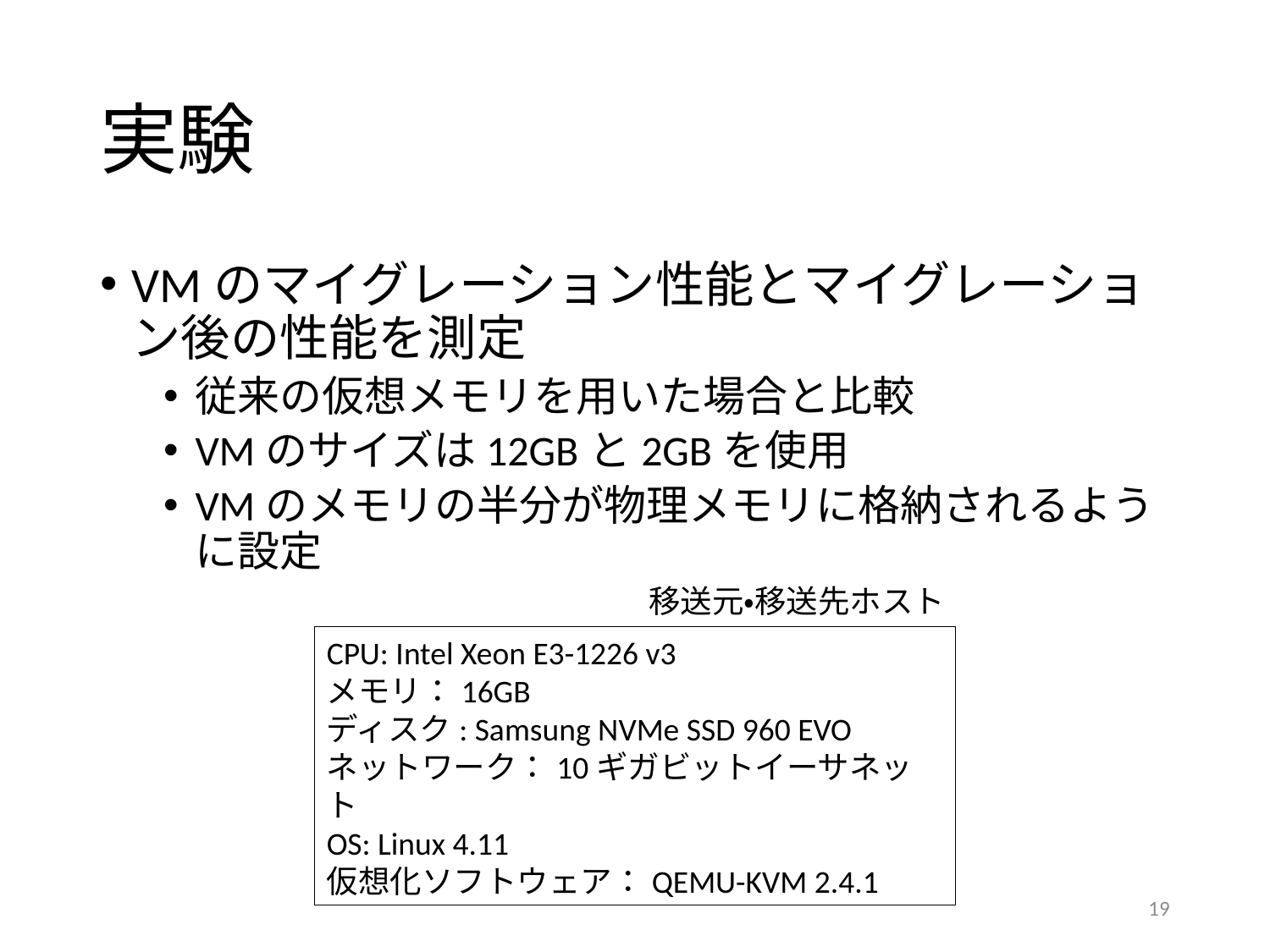

# 実験
VMのマイグレーション性能とマイグレーション後の性能を測定
従来の仮想メモリを用いた場合と比較
VMのサイズは12GBと2GBを使用
VMのメモリの半分が物理メモリに格納されるように設定

移送元・移送先ホスト
CPU: Intel Xeon E3-1226 v3
メモリ：16GB
ディスク: Samsung NVMe SSD 960 EVO
ネットワーク：10ギガビットイーサネット
OS: Linux 4.11
仮想化ソフトウェア：QEMU-KVM 2.4.1
19